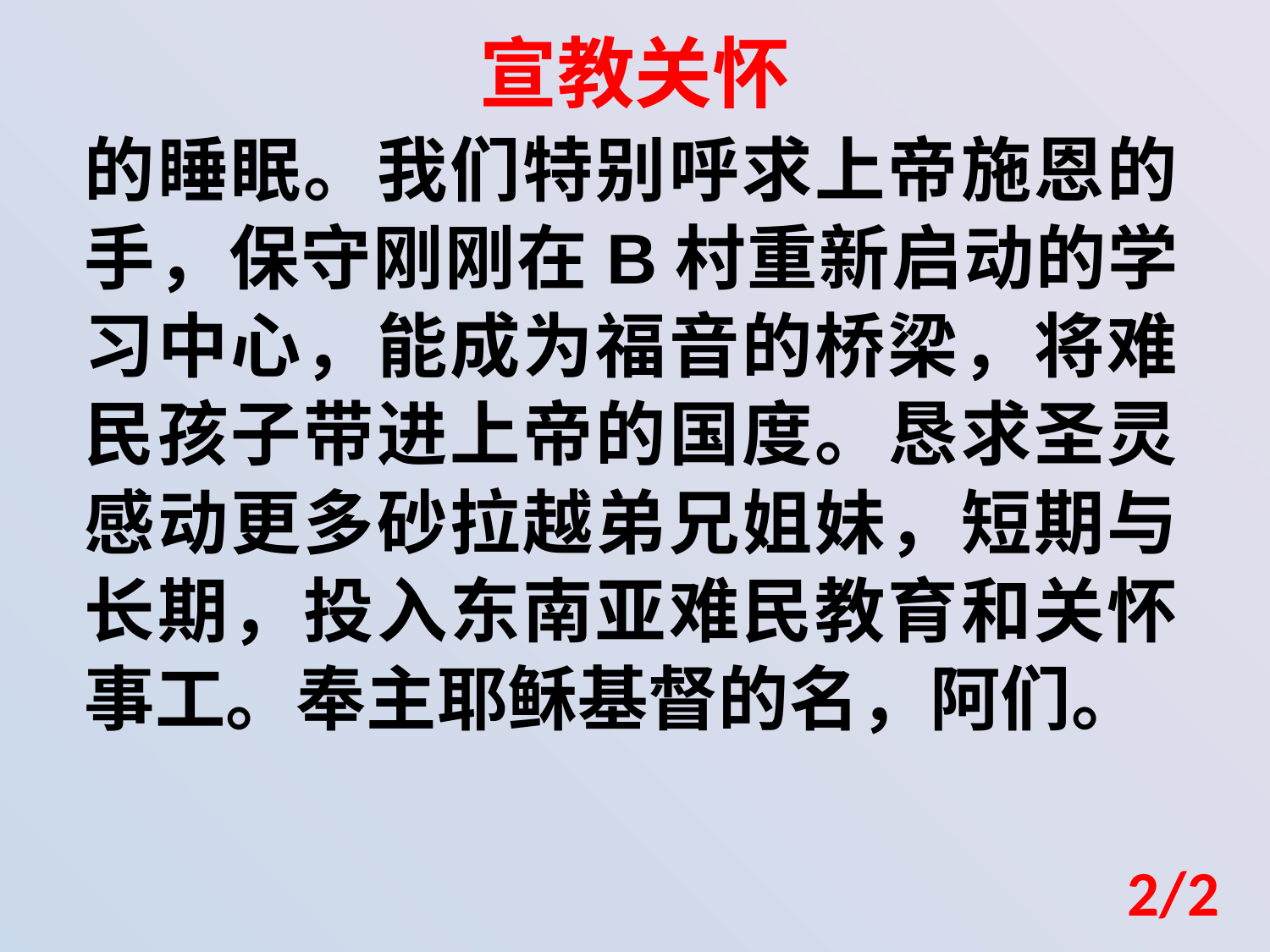

宣教关怀
的睡眠。我们特别呼求上帝施恩的手，保守刚刚在B村重新启动的学习中心，能成为福音的桥梁，将难民孩子带进上帝的国度。恳求圣灵感动更多砂拉越弟兄姐妹，短期与长期，投入东南亚难民教育和关怀事工。奉主耶稣基督的名，阿们。
2/2